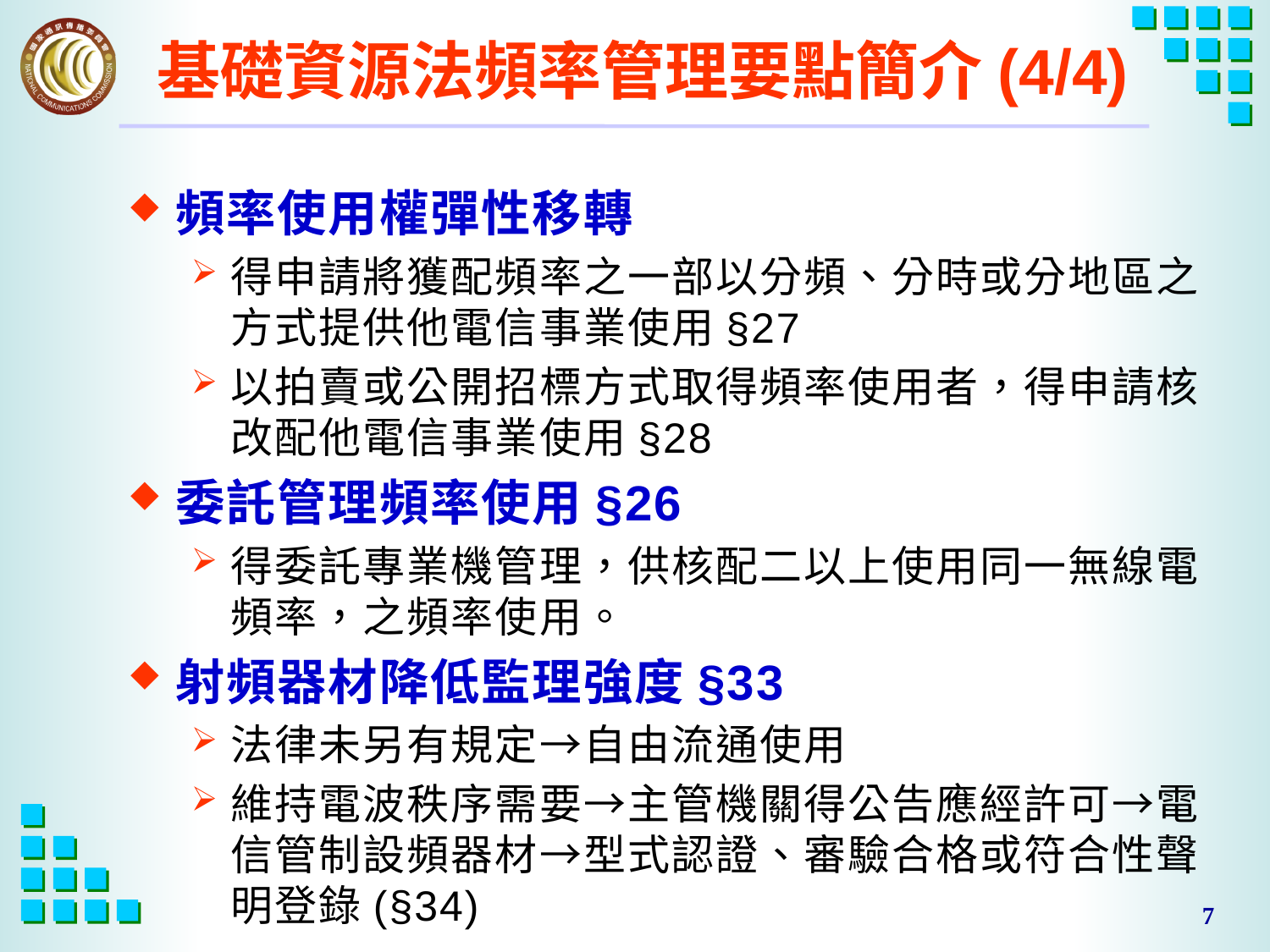

# 基礎資源法頻率管理要點簡介(4/4)
頻率使用權彈性移轉
得申請將獲配頻率之一部以分頻、分時或分地區之方式提供他電信事業使用§27
以拍賣或公開招標方式取得頻率使用者，得申請核改配他電信事業使用§28
委託管理頻率使用§26
得委託專業機管理，供核配二以上使用同一無線電頻率，之頻率使用。
射頻器材降低監理強度§33
法律未另有規定→自由流通使用
維持電波秩序需要→主管機關得公告應經許可→電信管制設頻器材→型式認證、審驗合格或符合性聲明登錄(§34)